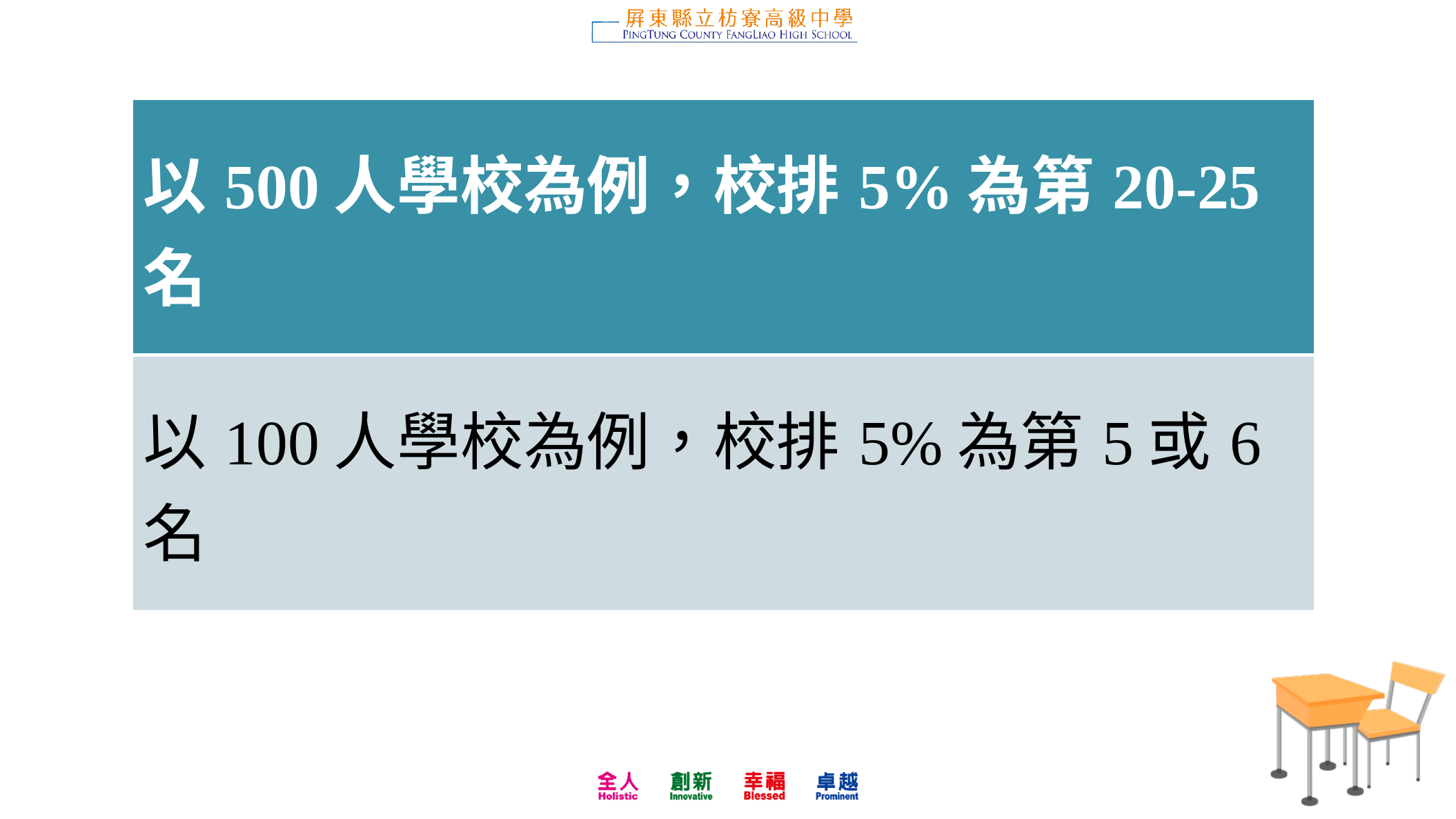

| 以500人學校為例，校排5%為第20-25名 |
| --- |
| 以100人學校為例，校排5%為第5或6名 |